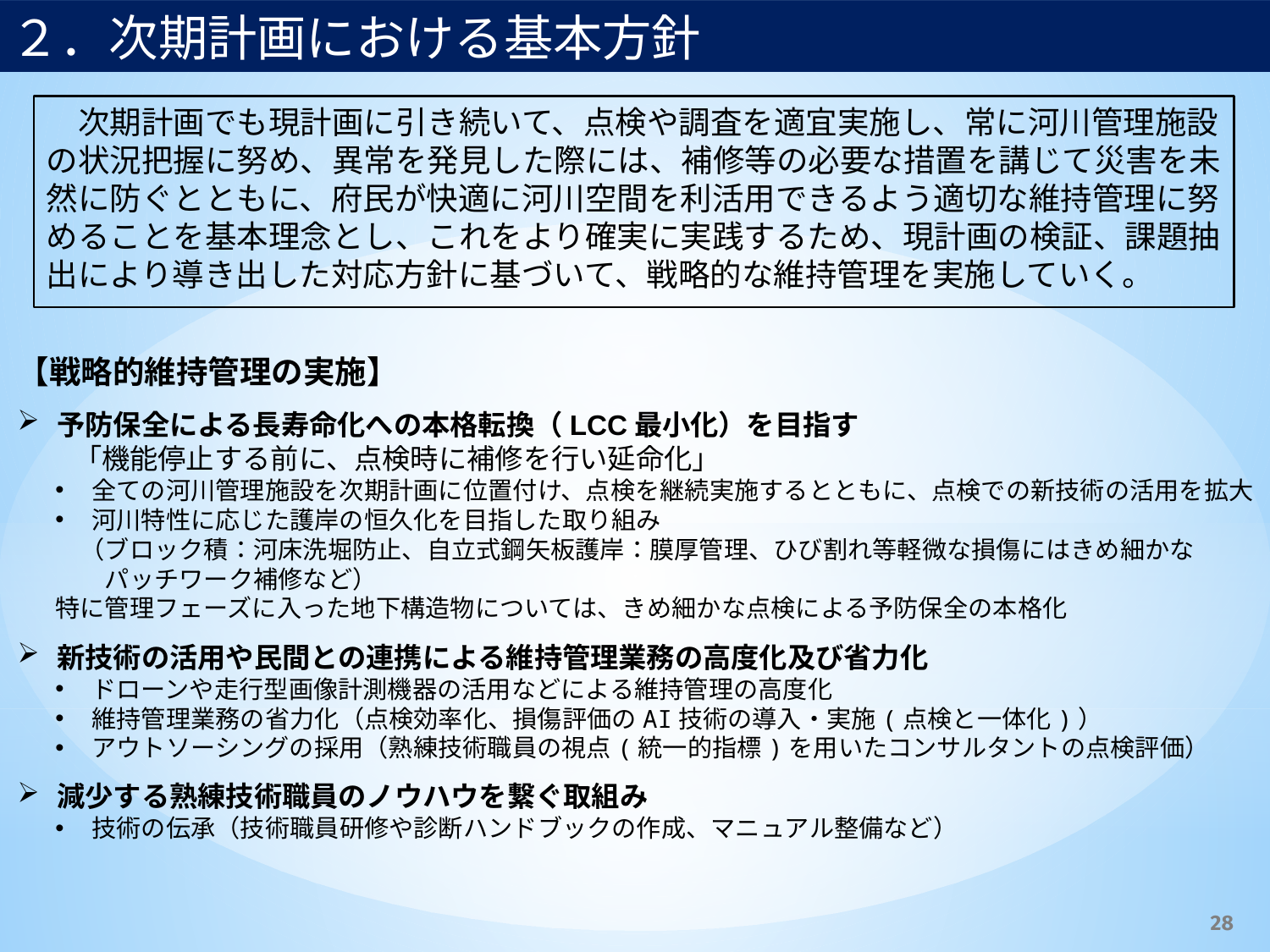

次期計画の方針（案）
２．次期計画における基本方針
　次期計画でも現計画に引き続いて、点検や調査を適宜実施し、常に河川管理施設の状況把握に努め、異常を発見した際には、補修等の必要な措置を講じて災害を未然に防ぐとともに、府民が快適に河川空間を利活用できるよう適切な維持管理に努めることを基本理念とし、これをより確実に実践するため、現計画の検証、課題抽出により導き出した対応方針に基づいて、戦略的な維持管理を実施していく。
【戦略的維持管理の実施】

予防保全による長寿命化への本格転換（LCC最小化）を目指す
　　「機能停止する前に、点検時に補修を行い延命化」
全ての河川管理施設を次期計画に位置付け、点検を継続実施するとともに、点検での新技術の活用を拡大
河川特性に応じた護岸の恒久化を目指した取り組み
　（ブロック積：河床洗堀防止、自立式鋼矢板護岸：膜厚管理、ひび割れ等軽微な損傷にはきめ細かな
　　パッチワーク補修など）
特に管理フェーズに入った地下構造物については、きめ細かな点検による予防保全の本格化

新技術の活用や民間との連携による維持管理業務の高度化及び省力化
ドローンや走行型画像計測機器の活用などによる維持管理の高度化
維持管理業務の省力化（点検効率化、損傷評価のAI技術の導入・実施(点検と一体化)）
アウトソーシングの採用（熟練技術職員の視点(統一的指標)を用いたコンサルタントの点検評価）

減少する熟練技術職員のノウハウを繋ぐ取組み
技術の伝承（技術職員研修や診断ハンドブックの作成、マニュアル整備など）

28